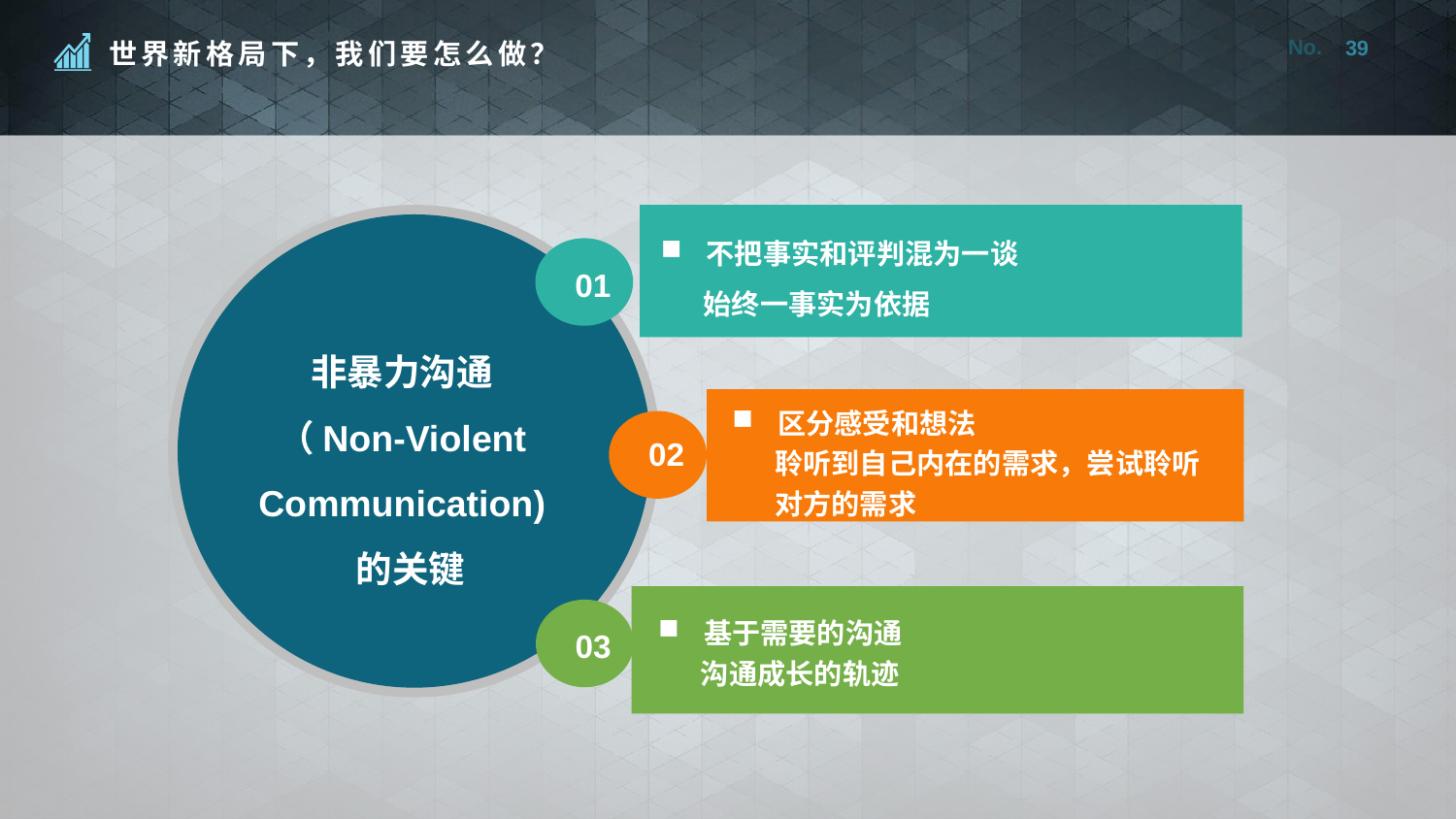

39

不把事实和评判混为一谈
始终一事实为依据

01
非暴力沟通
（Non-Violent Communication)
 的关键
区分感受和想法
聆听到自己内在的需求，尝试聆听对方的需求

02

基于需要的沟通
沟通成长的轨迹

03